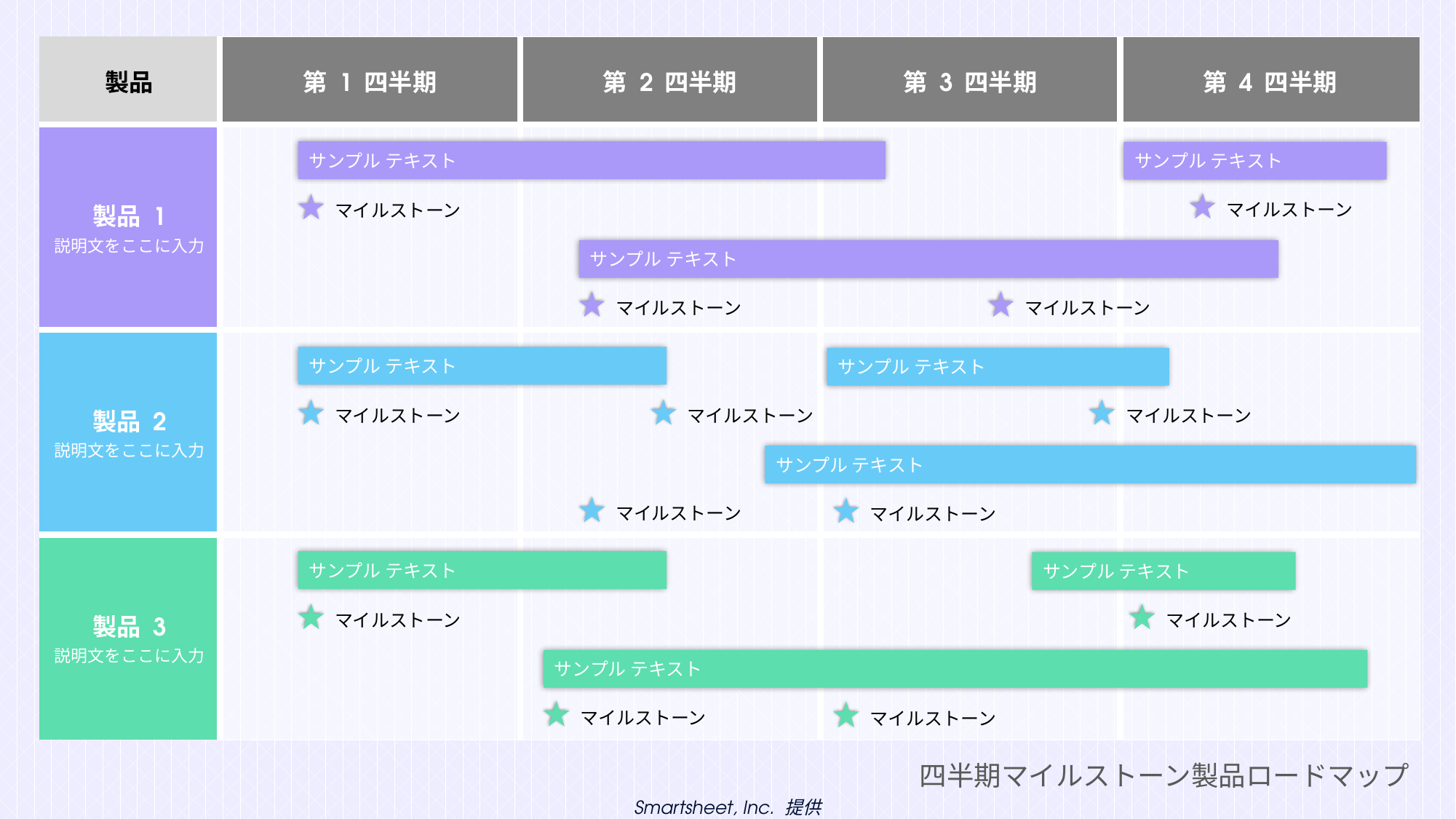

| 製品 | 第 1 四半期 | 第 2 四半期 | 第 3 四半期 | 第 4 四半期 |
| --- | --- | --- | --- | --- |
| 製品 1 説明文をここに入力 |  |  |  |  |
| 製品 2 説明文をここに入力 |  |  |  |  |
| 製品 3 説明文をここに入力 |  |  |  |  |
サンプル テキスト
サンプル テキスト

マイルストーン

マイルストーン
サンプル テキスト

マイルストーン

マイルストーン
サンプル テキスト
サンプル テキスト

マイルストーン

マイルストーン

マイルストーン
サンプル テキスト

マイルストーン

マイルストーン
サンプル テキスト
サンプル テキスト

マイルストーン

マイルストーン
サンプル テキスト

マイルストーン

マイルストーン
四半期マイルストーン製品ロードマップ
Smartsheet, Inc. 提供